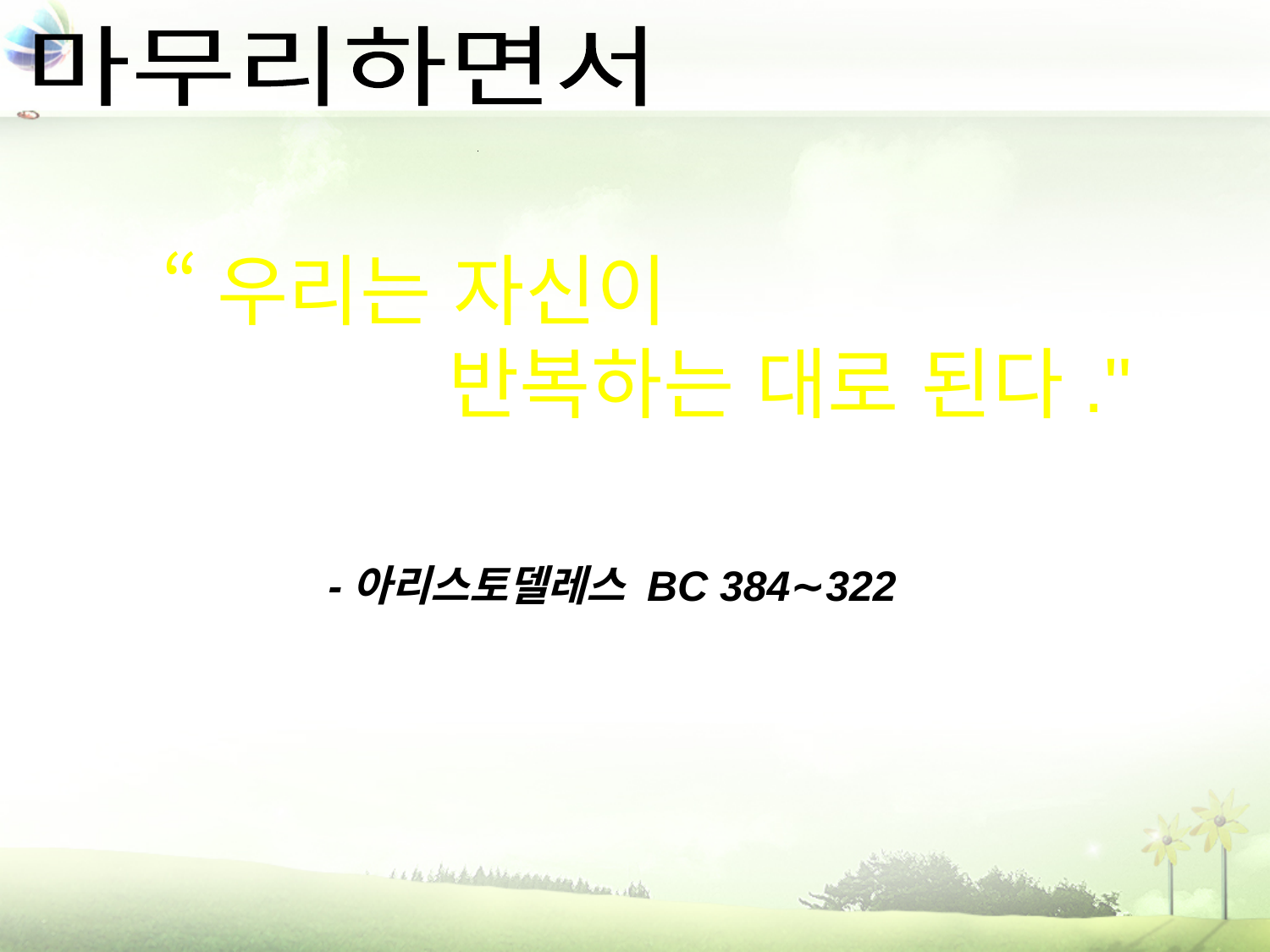

마무리하면서

   “우리는 자신이
               반복하는 대로 된다."

                   -아리스토델레스 BC 384∼322